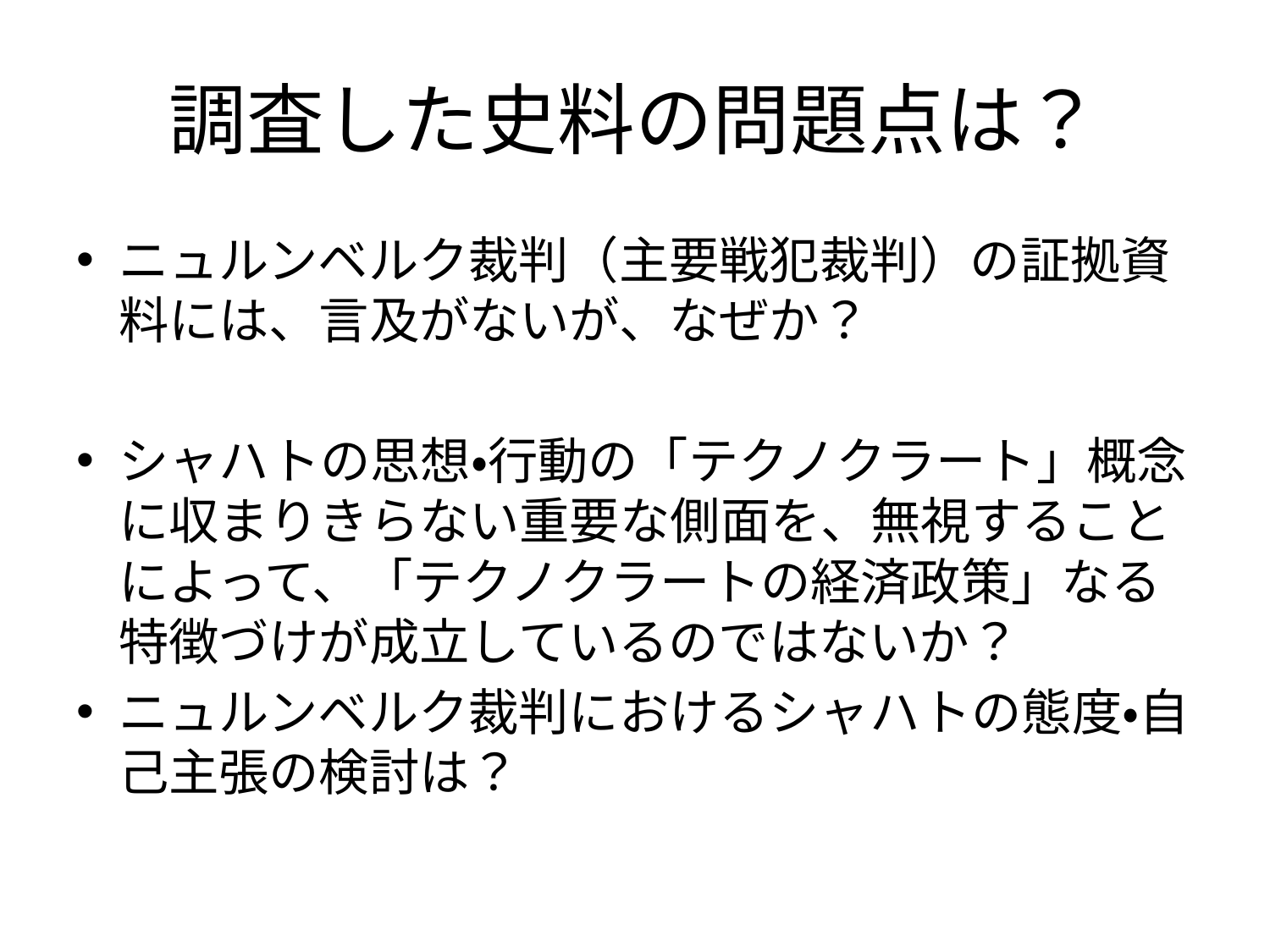

# 調査した史料の問題点は？
ニュルンベルク裁判（主要戦犯裁判）の証拠資料には、言及がないが、なぜか？

シャハトの思想・行動の「テクノクラート」概念に収まりきらない重要な側面を、無視することによって、「テクノクラートの経済政策」なる特徴づけが成立しているのではないか？
ニュルンベルク裁判におけるシャハトの態度・自己主張の検討は？